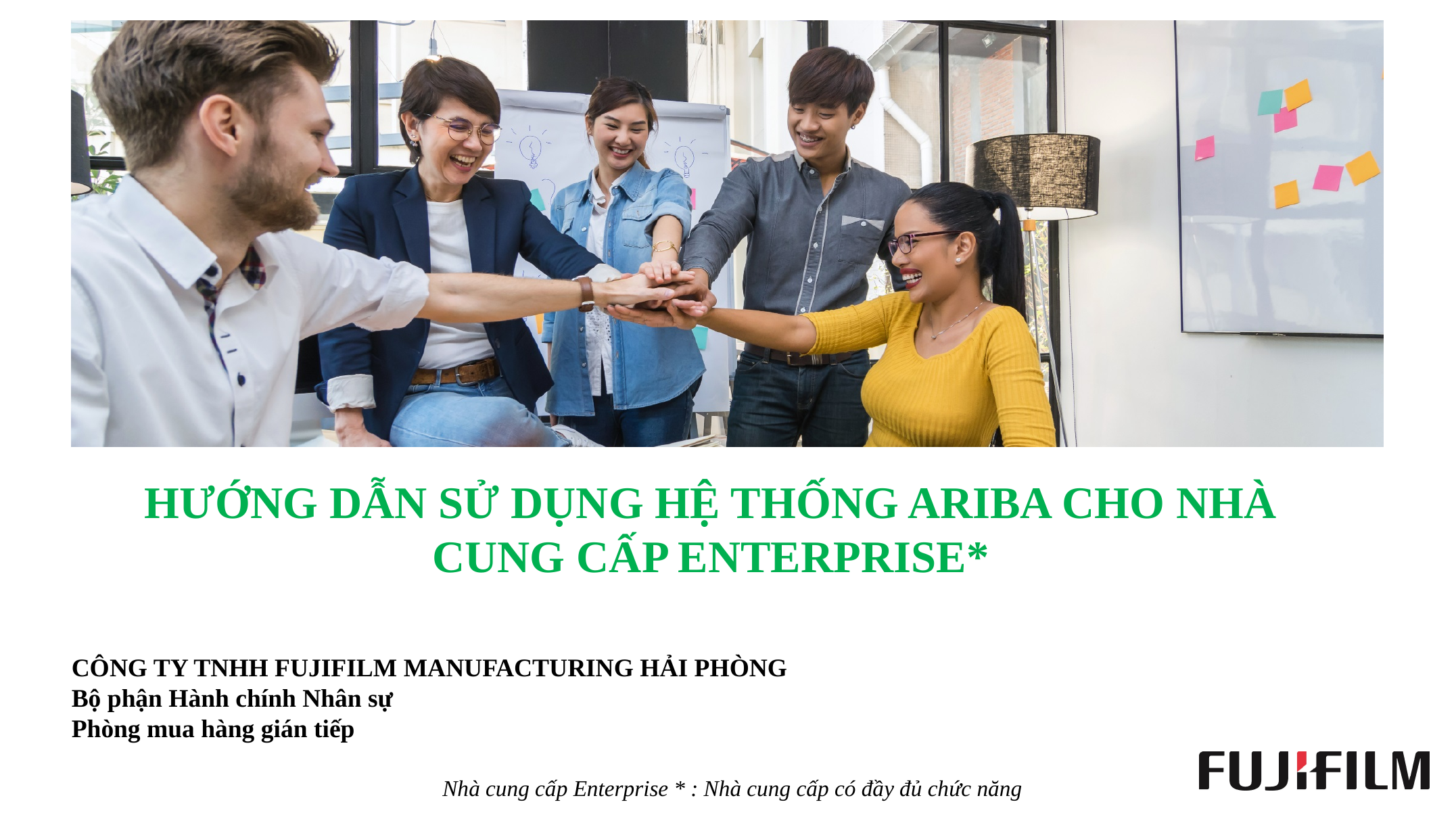

Fuji Xerox Internal Use Only
開 示 範 囲	：
指 定 期 間	：
作成責任者	：
作　成　日	：
All FX
2年
FBHP HR & GA - Nonpro
2020年10月20日
HƯỚNG DẪN SỬ DỤNG HỆ THỐNG ARIBA CHO NHÀ CUNG CẤP ENTERPRISE*
CÔNG TY TNHH FUJIFILM MANUFACTURING HẢI PHÒNG
Bộ phận Hành chính Nhân sự
Phòng mua hàng gián tiếp
Nhà cung cấp Enterprise * : Nhà cung cấp có đầy đủ chức năng